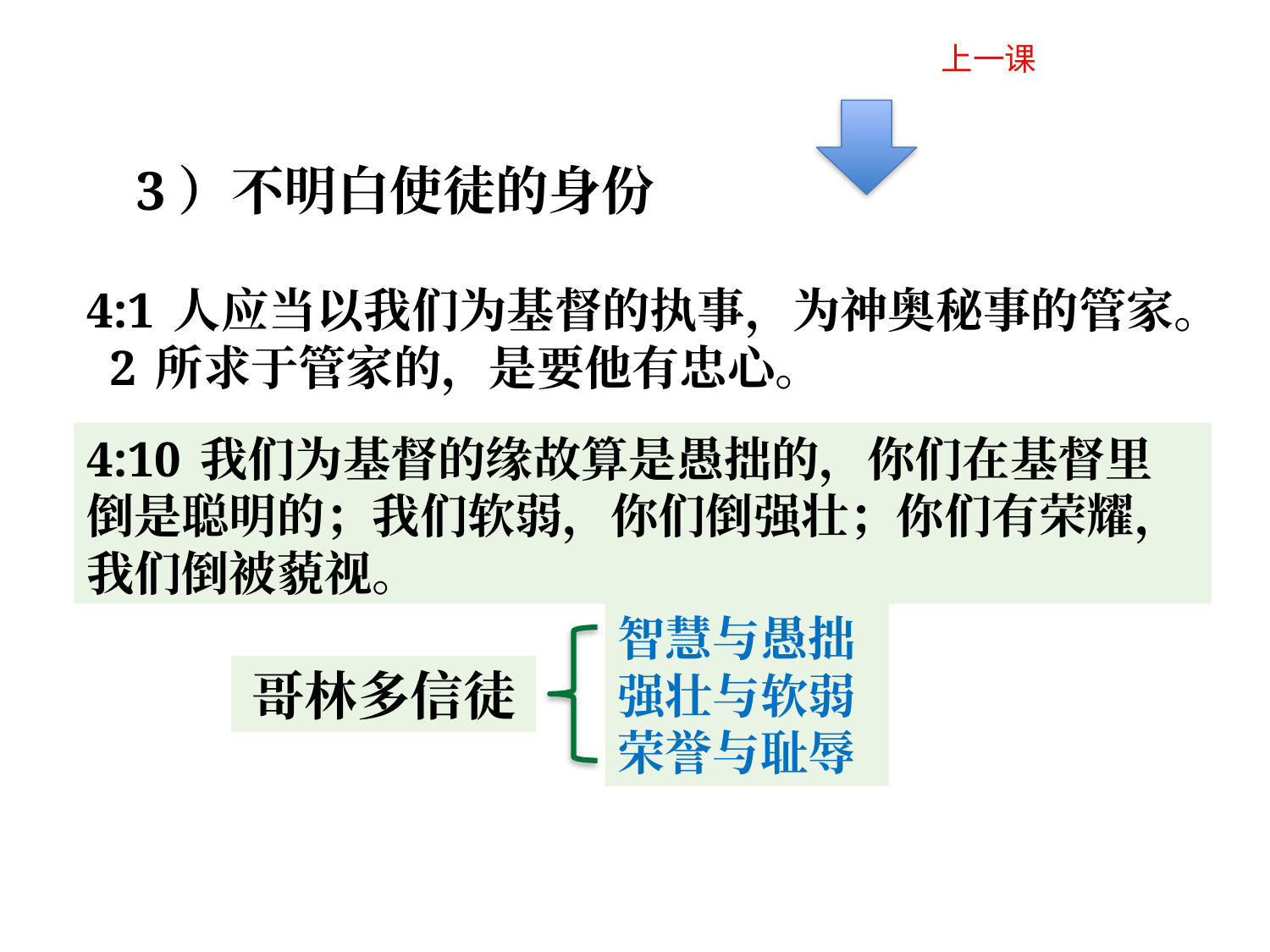

上一课

3）不明白使徒的身份
4:1 人应当以我们为基督的执事，为神奥秘事的管家。 2 所求于管家的，是要他有忠心。
4:10 我们为基督的缘故算是愚拙的，你们在基督里倒是聪明的；我们软弱，你们倒强壮；你们有荣耀，我们倒被藐视。
智慧与愚拙
强壮与软弱
荣誉与耻辱

哥林多信徒